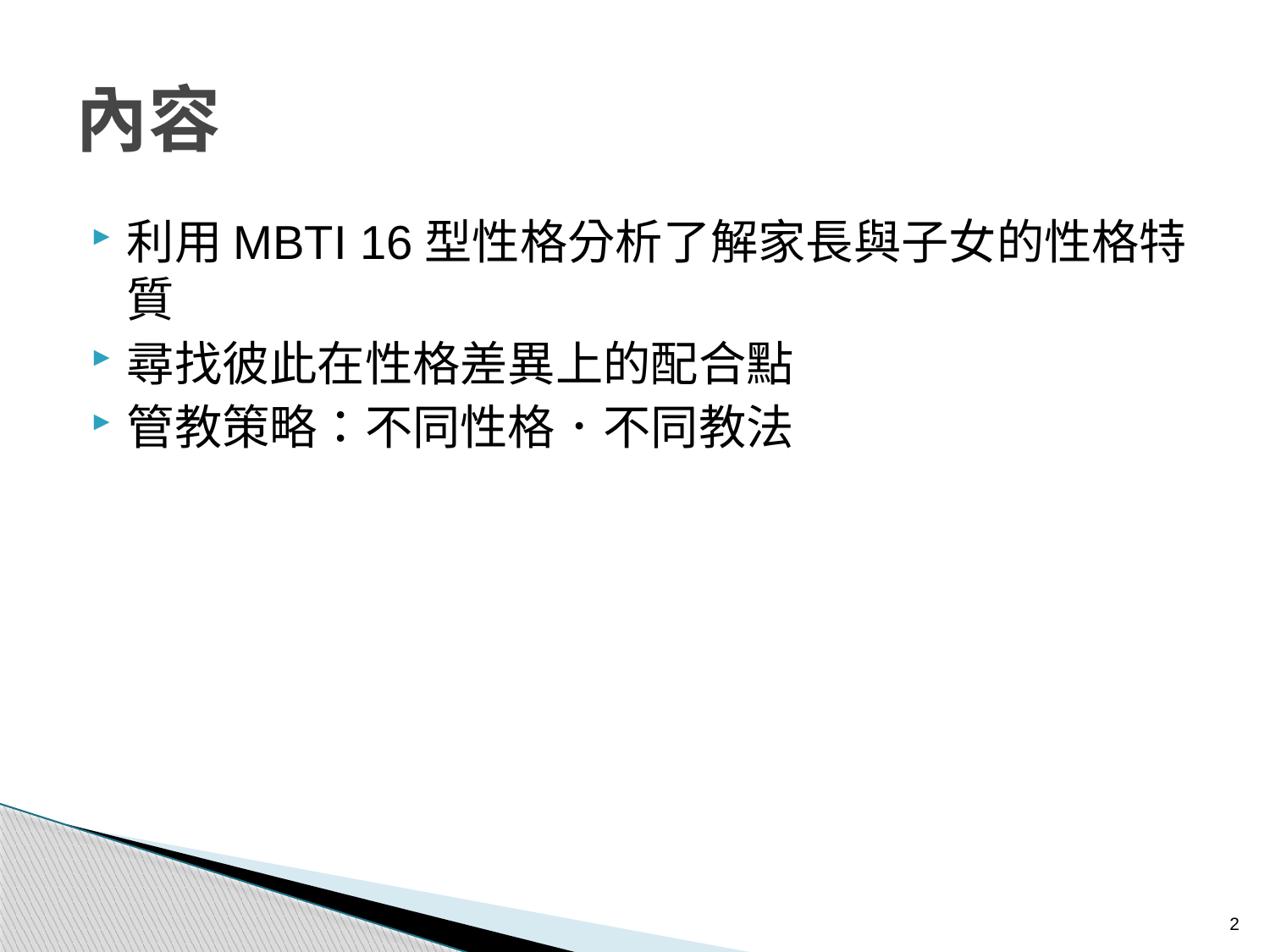

# 內容
利用MBTI 16型性格分析了解家長與子女的性格特質
尋找彼此在性格差異上的配合點
管教策略：不同性格．不同教法

2